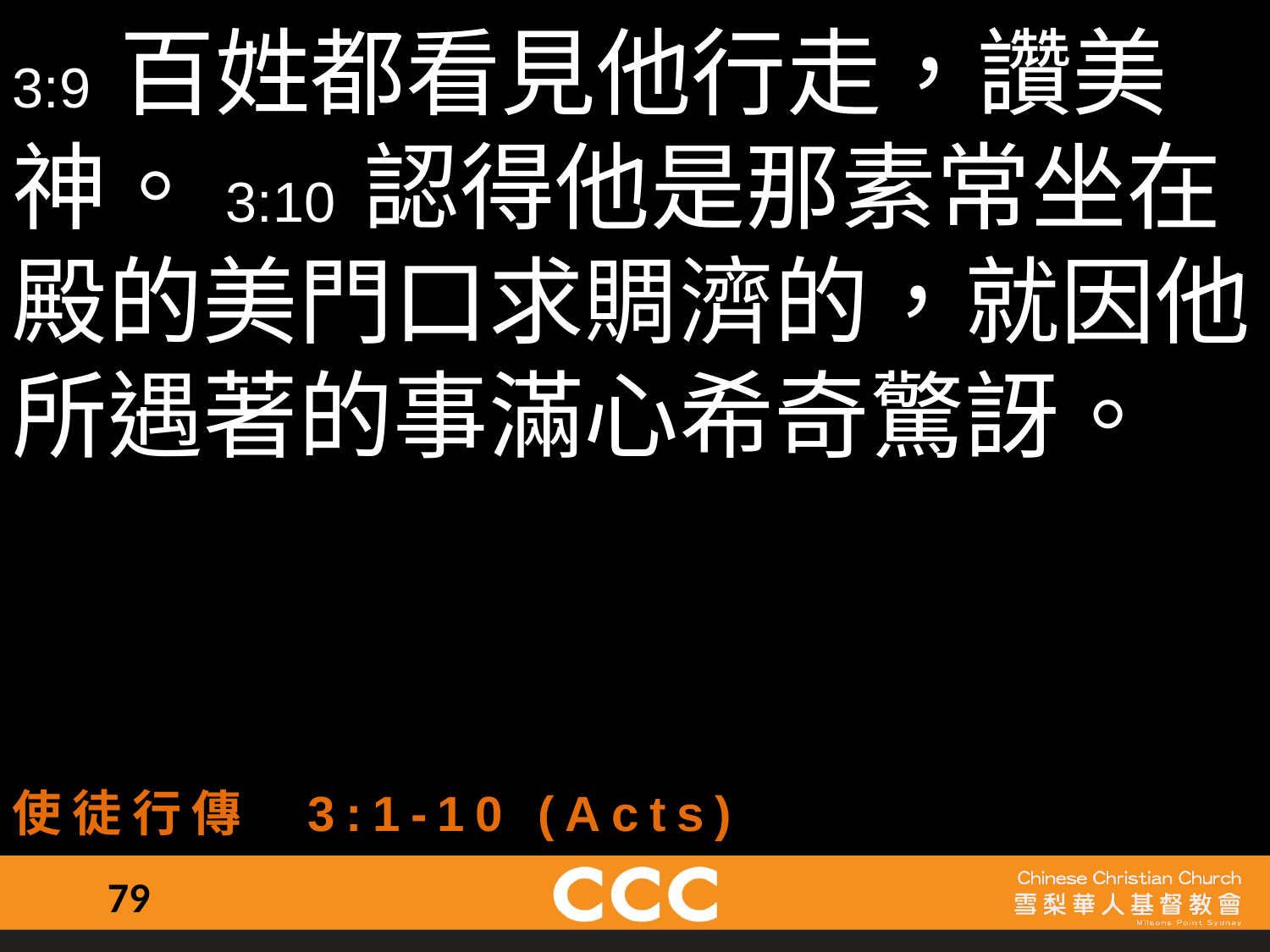

3:9 百姓都看見他行走，讚美神。3:10 認得他是那素常坐在殿的美門口求賙濟的，就因他所遇著的事滿心希奇驚訝。

使徒行傳  3:1-10 (Acts)
79